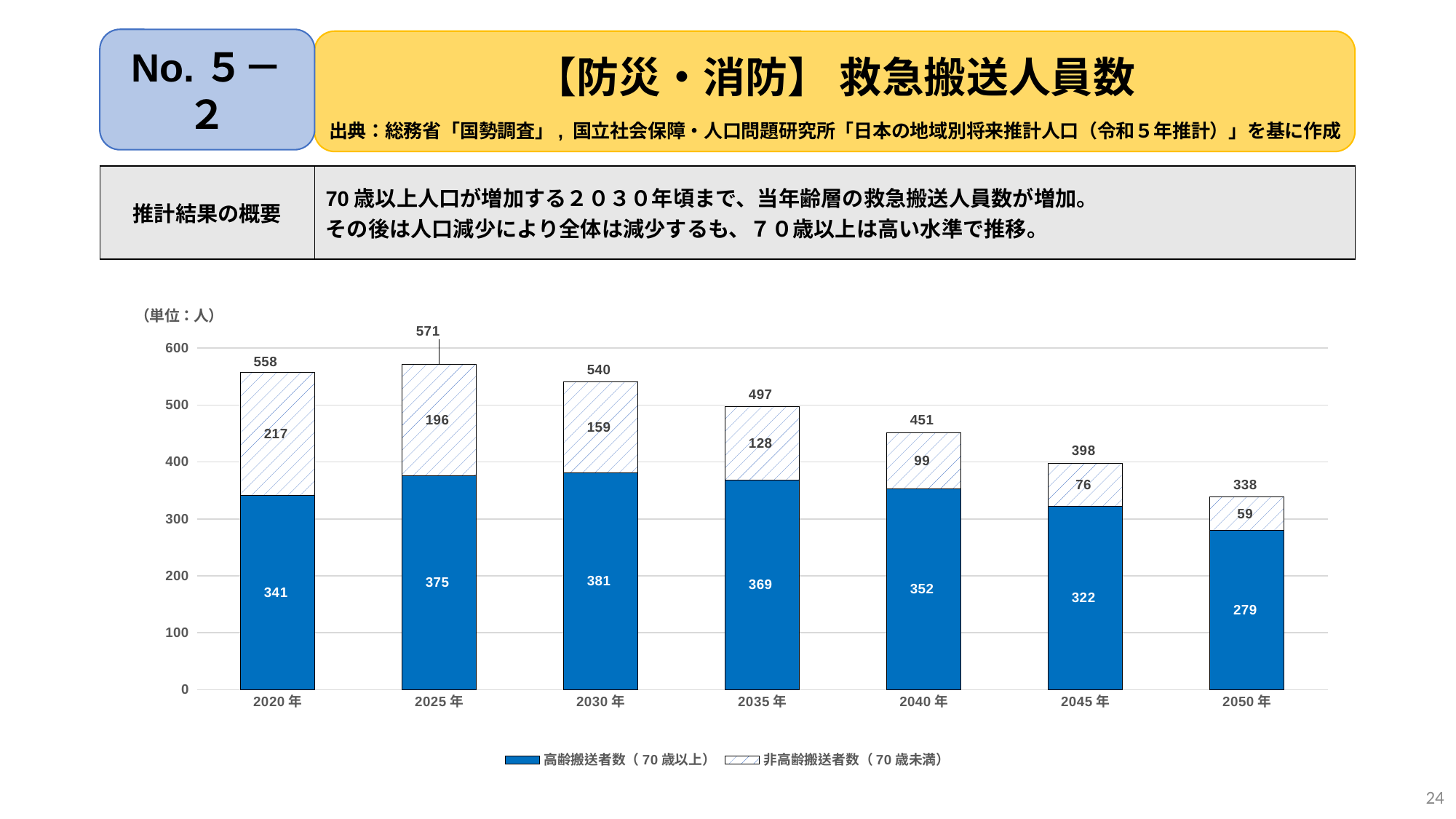

No.５－２

# 【防災・消防】 救急搬送人員数 出典：総務省「国勢調査」, 国立社会保障・人口問題研究所「日本の地域別将来推計人口（令和５年推計）」を基に作成
| 推計結果の概要 | 70歳以上人口が増加する２０３０年頃まで、当年齢層の救急搬送人員数が増加。 その後は人口減少により全体は減少するも、７０歳以上は高い水準で推移。 |
| --- | --- |

### Chart

| Category | 高齢搬送者数（70歳以上） | 非高齢搬送者数（70歳未満） | 搬送者数合計 |
|---|---|---|---|
| 2020年 | 341.0 | 217.0 | 558.0 |
| 2025年 | 375.48515814688676 | 195.5545683040313 | 571.0397264509181 |
| 2030年 | 381.154224138825 | 159.29202516117016 | 540.4462492999951 |
| 2035年 | 368.6099079013447 | 128.40887742584124 | 497.0187853271859 |
| 2040年 | 352.4470389030527 | 98.88025371399168 | 451.3272926170444 |
| 2045年 | 322.1718141375954 | 75.6598418829173 | 397.8316560205127 |
| 2050年 | 279.3522731346578 | 58.902444678158645 | 338.25471781281647 |
24